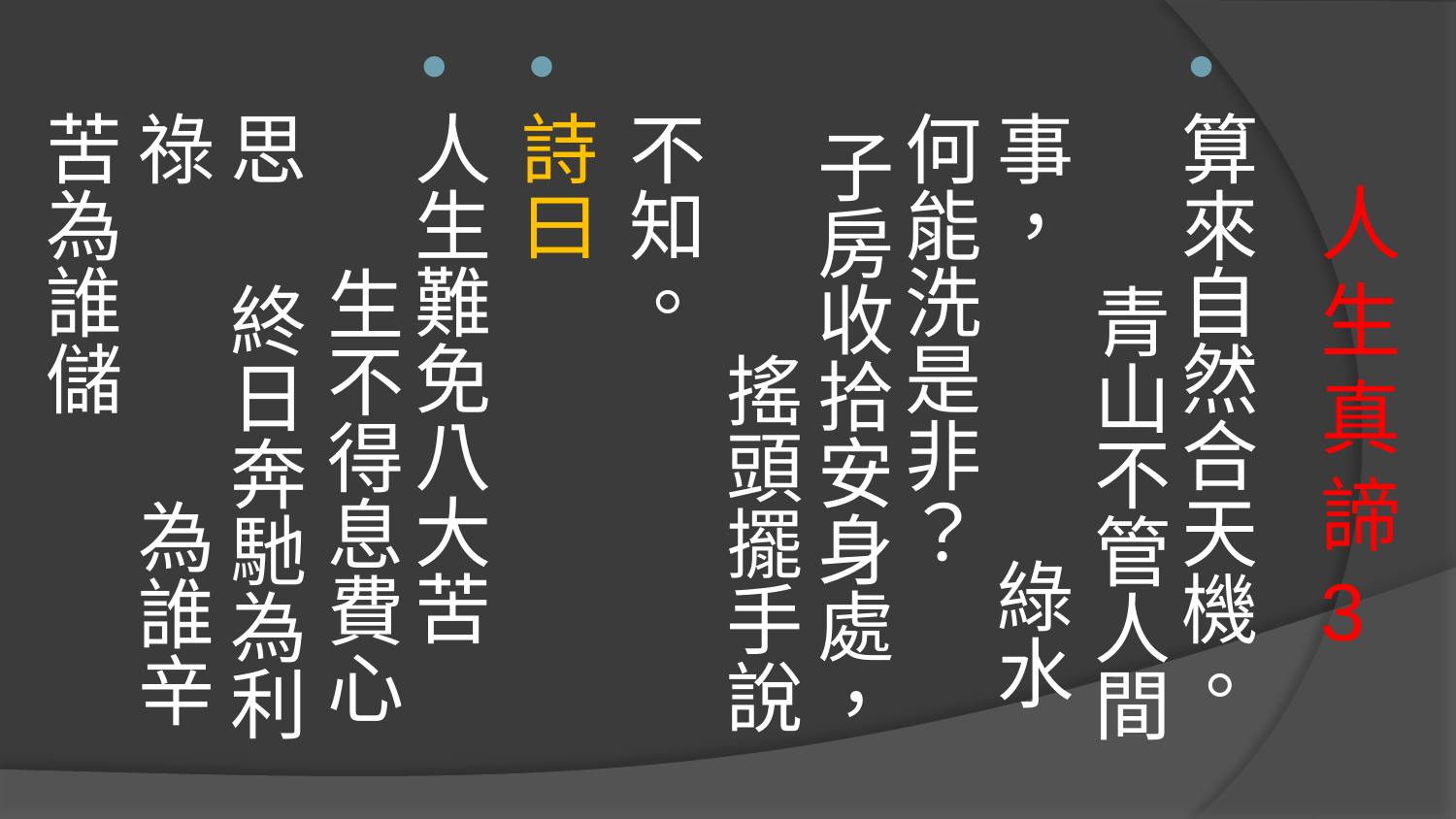

算來自然合天機。             青山不管人間事，                 綠水何能洗是非？             子房收拾安身處，                搖頭擺手說不知。
詩曰
人生難免八大苦                 生不得息費心思　 終日奔馳為利祿                  為誰辛苦為誰儲
# 人生真諦3